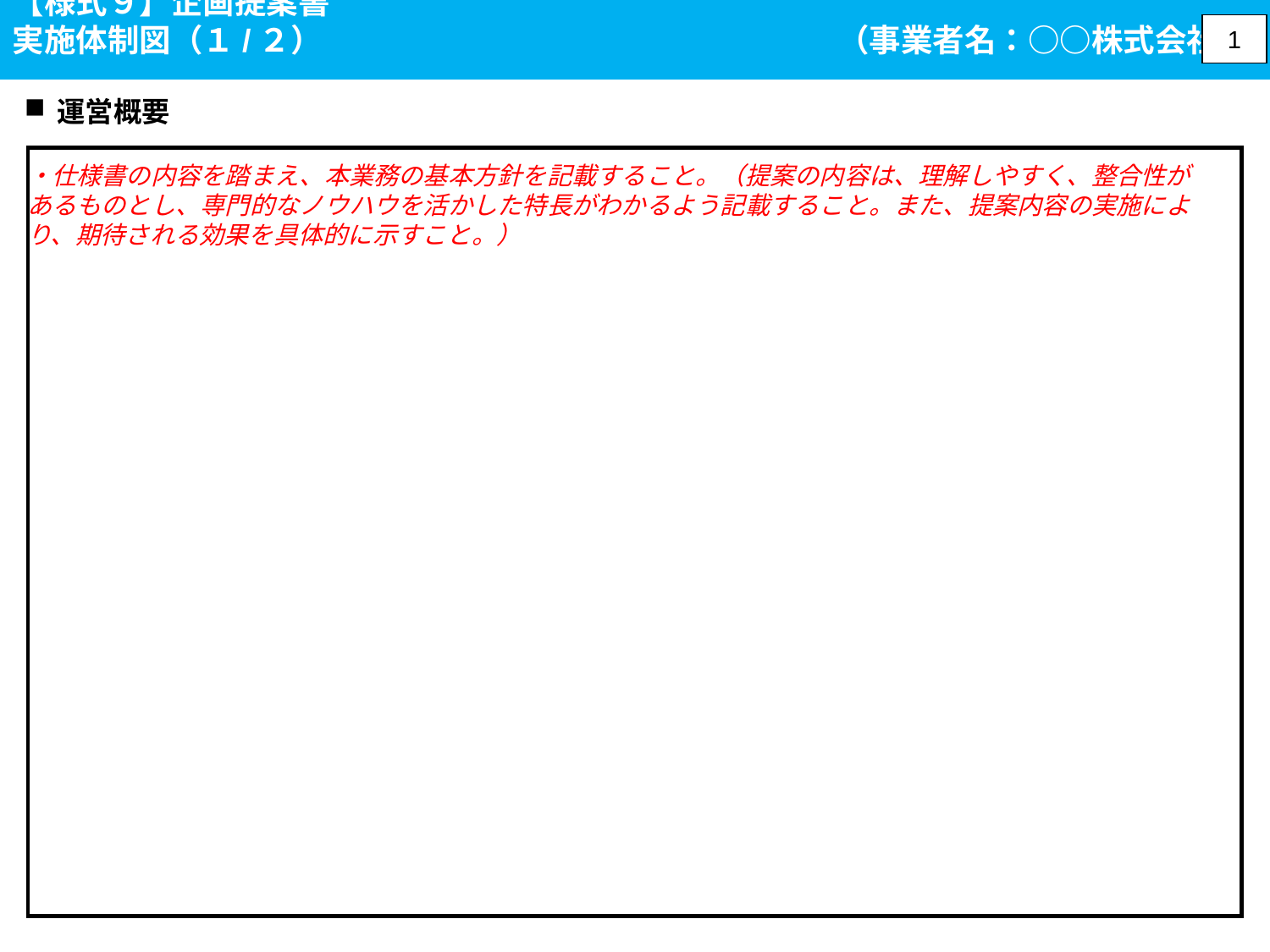

【様式９】企画提案書
実施体制図（１/２）　　　　　　　　　　　　　　　　 （事業者名：○○株式会社）
1
運営概要

・仕様書の内容を踏まえ、本業務の基本方針を記載すること。（提案の内容は、理解しやすく、整合性があるものとし、専門的なノウハウを活かした特長がわかるよう記載すること。また、提案内容の実施により、期待される効果を具体的に示すこと。）